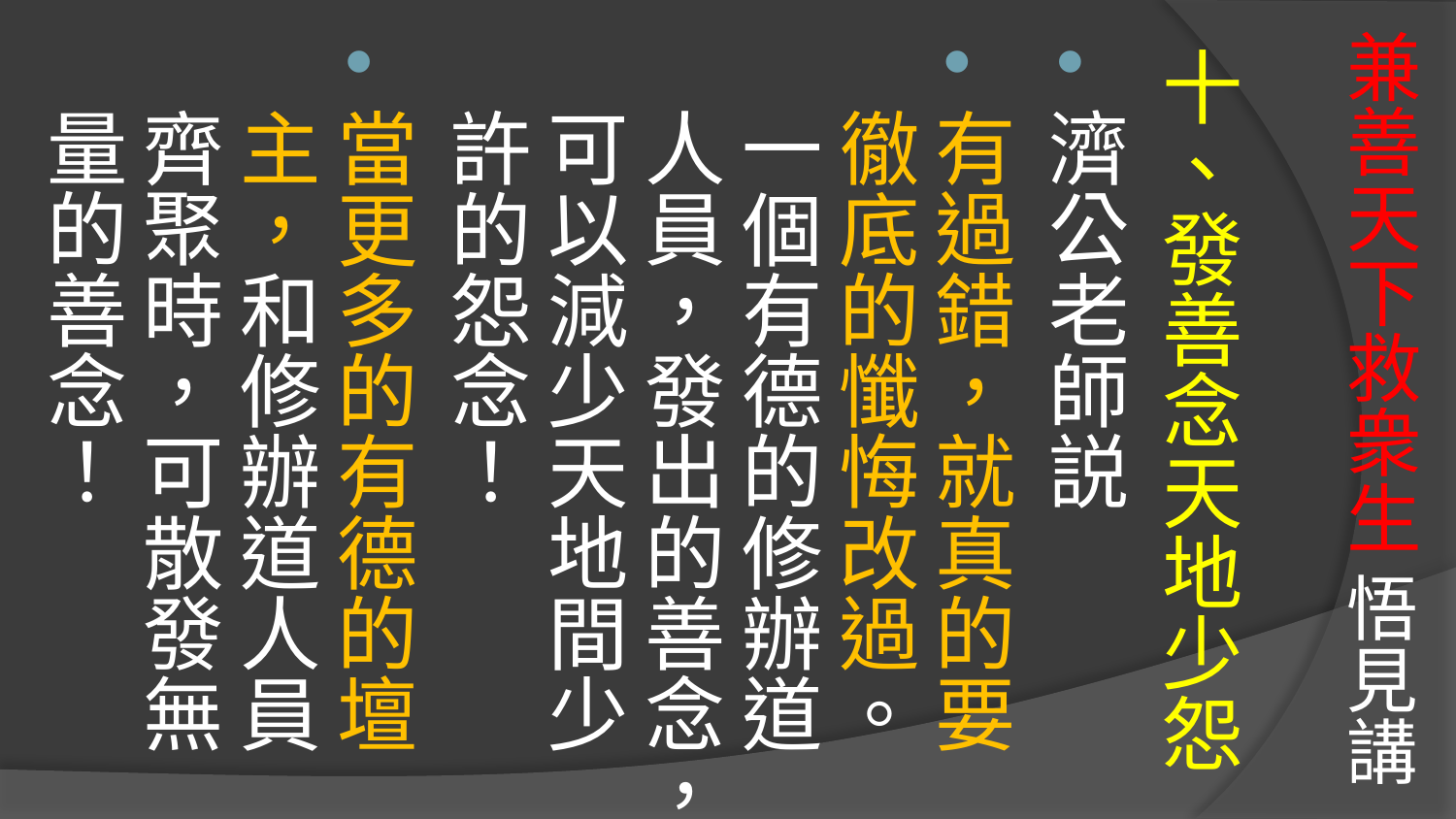

# 兼善天下救衆生 悟見講
十、發善念天地少怨
濟公老師説
有過錯，就真的要徹底的懺悔改過。一個有德的修辦道人員，發出的善念，可以減少天地間少許的怨念！
當更多的有德的壇主，和修辦道人員
齊聚時，可散發無量的善念！